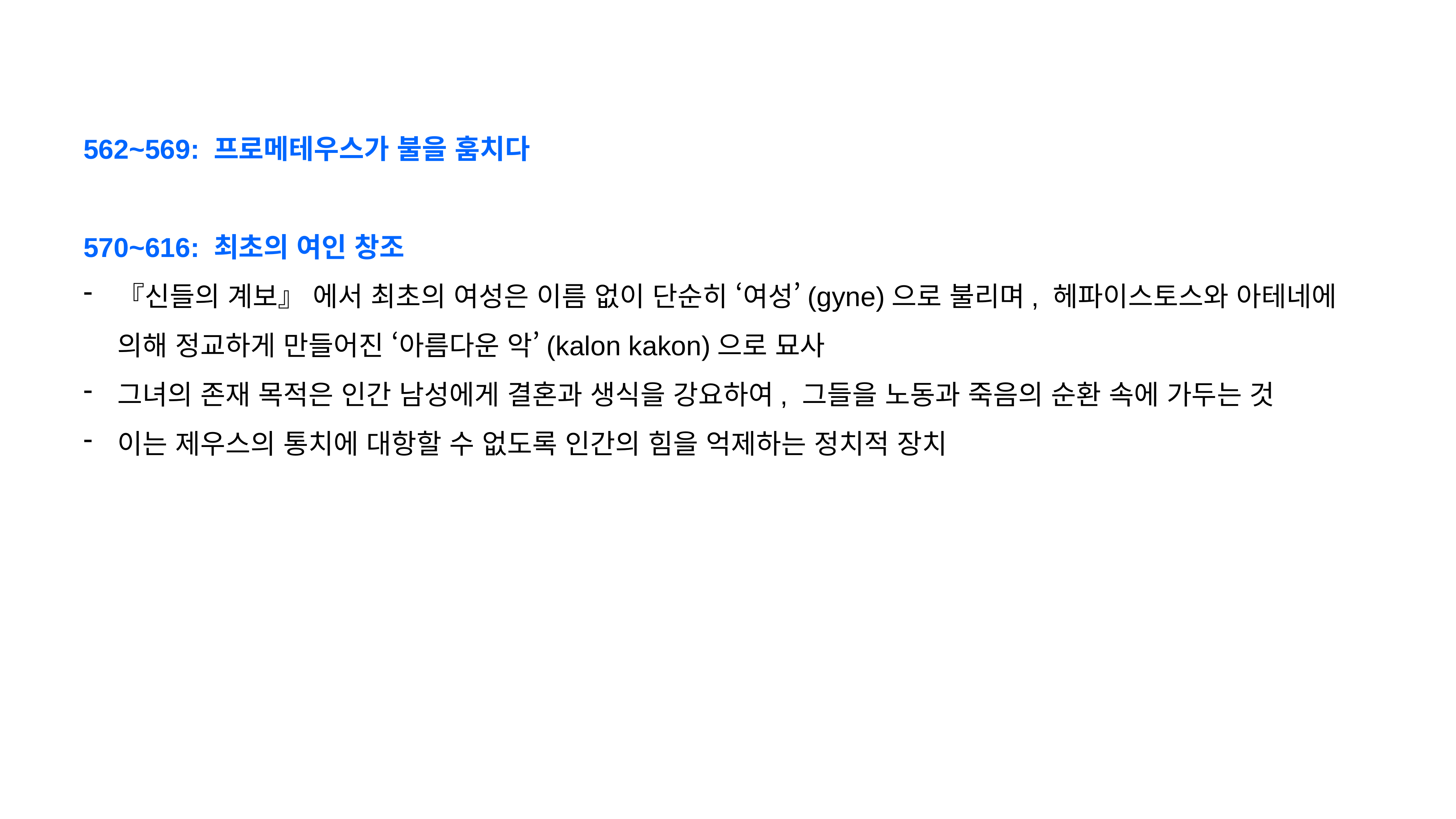

562~569: 프로메테우스가 불을 훔치다

570~616: 최초의 여인 창조
『신들의 계보』 에서 최초의 여성은 이름 없이 단순히 ‘여성’(gyne)으로 불리며, 헤파이스토스와 아테네에 의해 정교하게 만들어진 ‘아름다운 악’(kalon kakon)으로 묘사
그녀의 존재 목적은 인간 남성에게 결혼과 생식을 강요하여, 그들을 노동과 죽음의 순환 속에 가두는 것
이는 제우스의 통치에 대항할 수 없도록 인간의 힘을 억제하는 정치적 장치